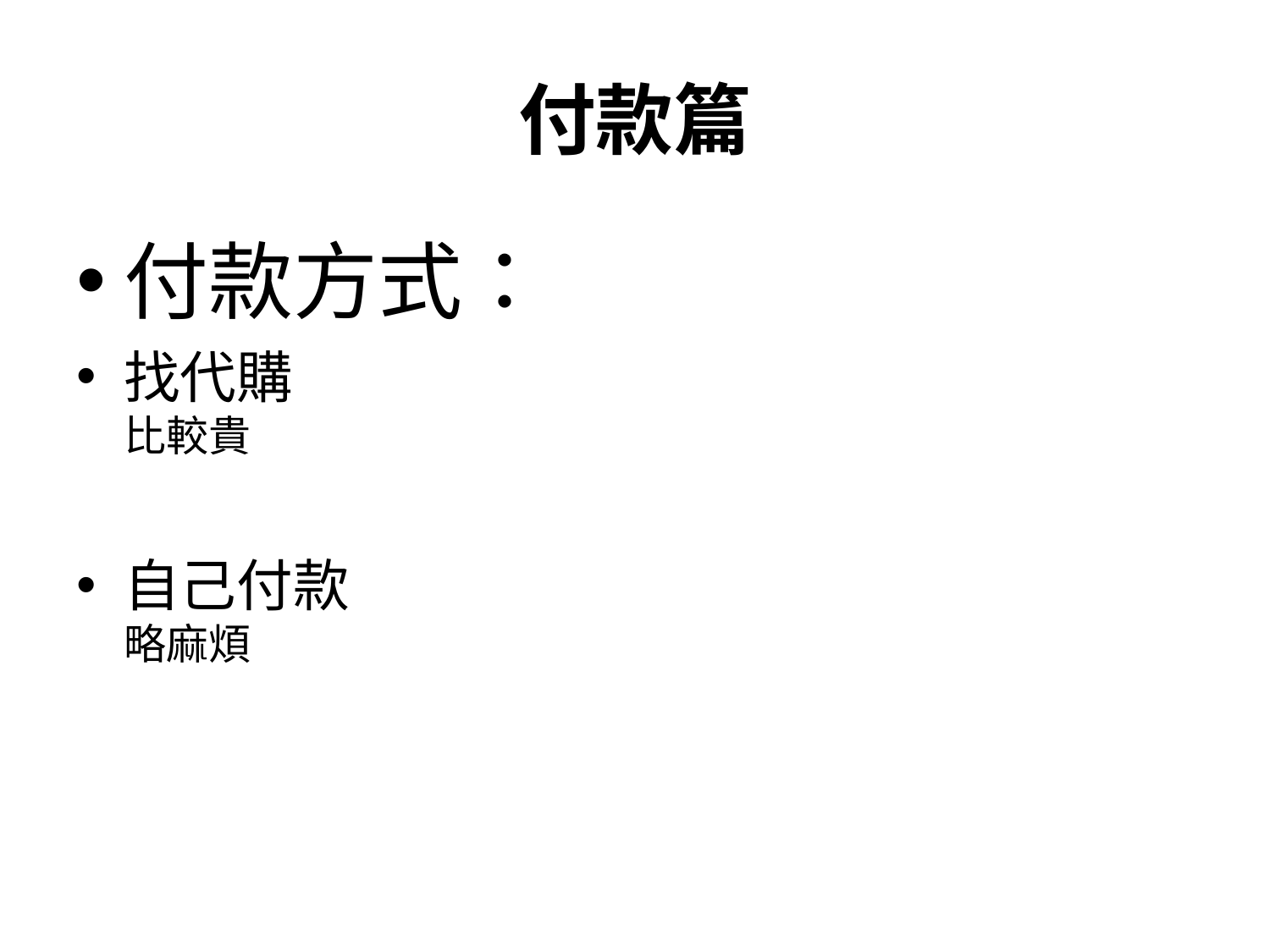

# 付款篇
付款方式：
找代購
比較貴

自己付款
略麻煩